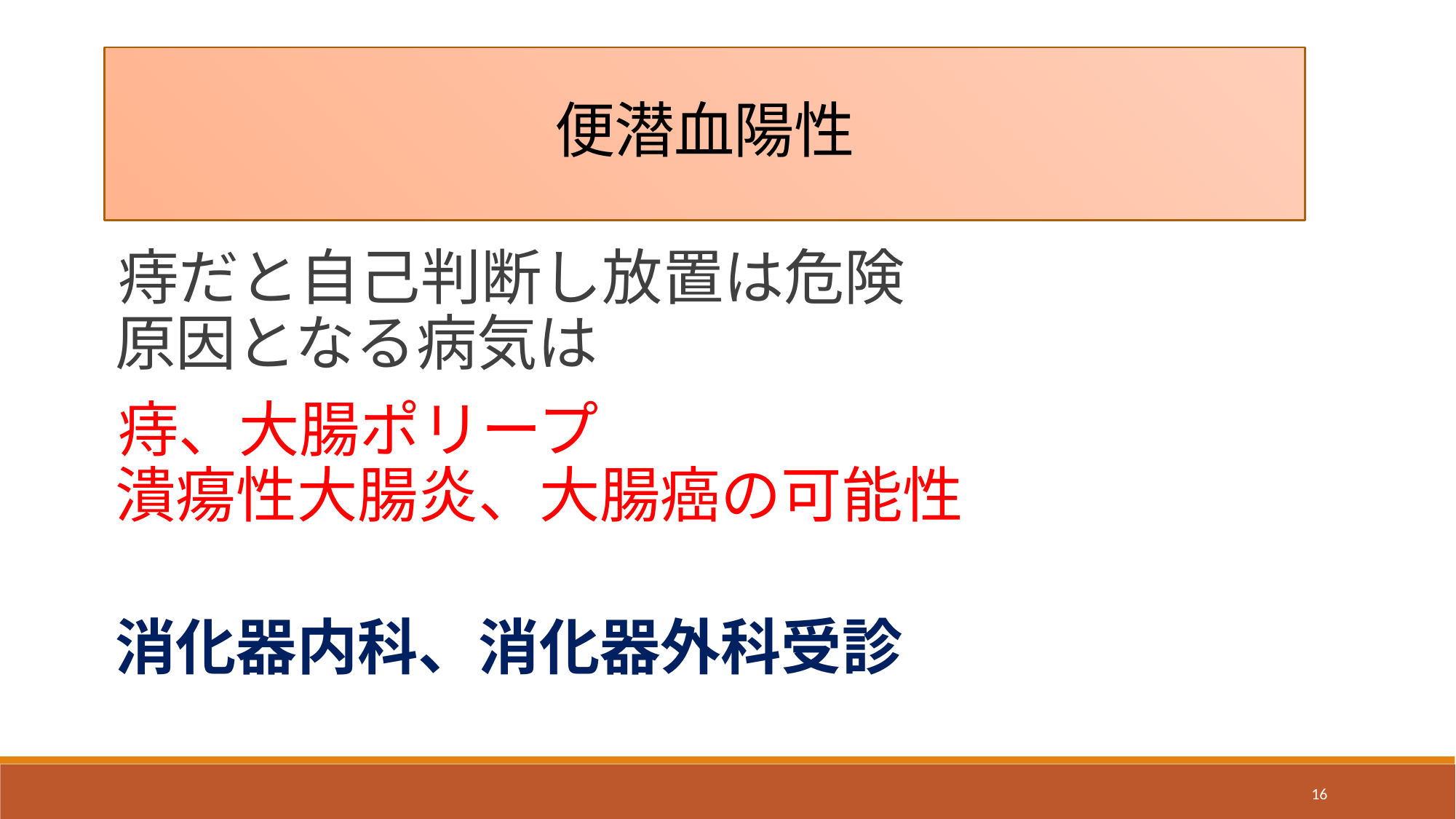

便潜血陽性
痔だと自己判断し放置は危険
原因となる病気は
痔、大腸ポリープ
潰瘍性大腸炎、大腸癌の可能性
消化器内科、消化器外科受診
16